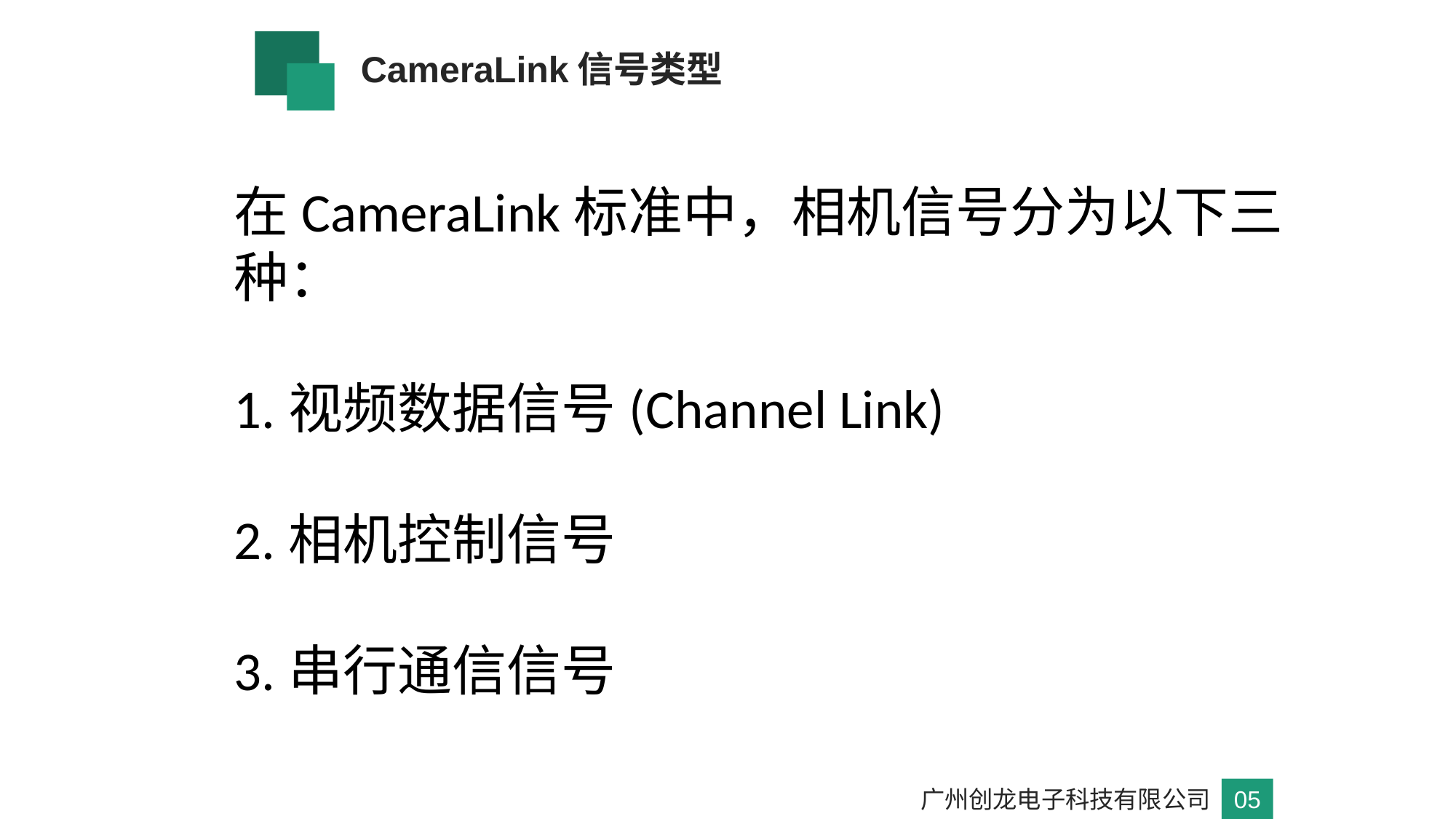

CameraLink信号类型
在CameraLink标准中，相机信号分为以下三种：

1.视频数据信号(Channel Link)

2.相机控制信号

3.串行通信信号
广州创龙电子科技有限公司
05